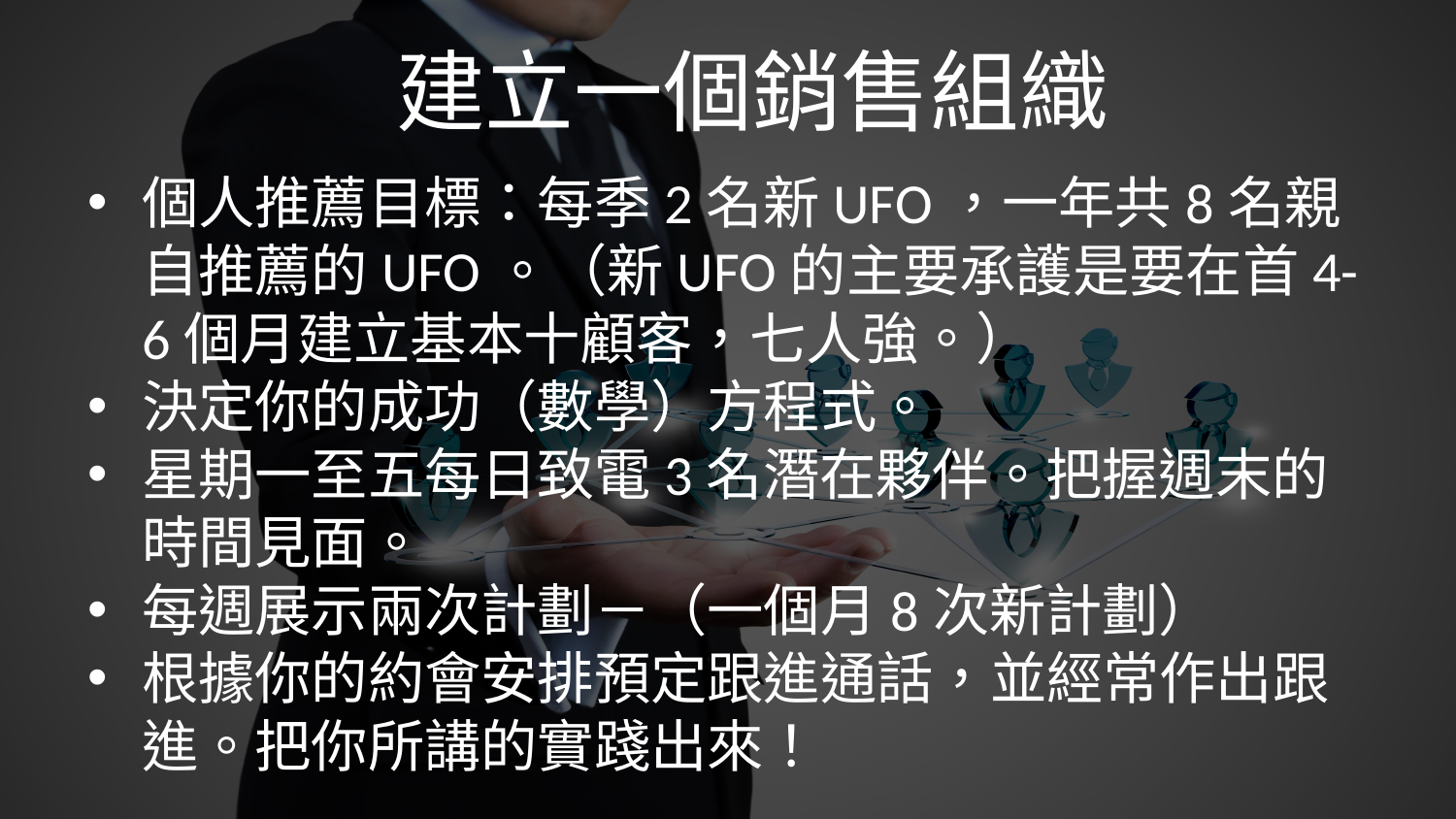

建立一個銷售組織
個人推薦目標：每季2名新UFO，一年共8名親自推薦的UFO。（新UFO的主要承護是要在首4-6個月建立基本十顧客，七人強。）
決定你的成功（數學）方程式。
星期一至五每日致電3名潛在夥伴。把握週末的時間見面。
每週展示兩次計劃－（一個月8次新計劃）
根據你的約會安排預定跟進通話，並經常作出跟進。把你所講的實踐出來！